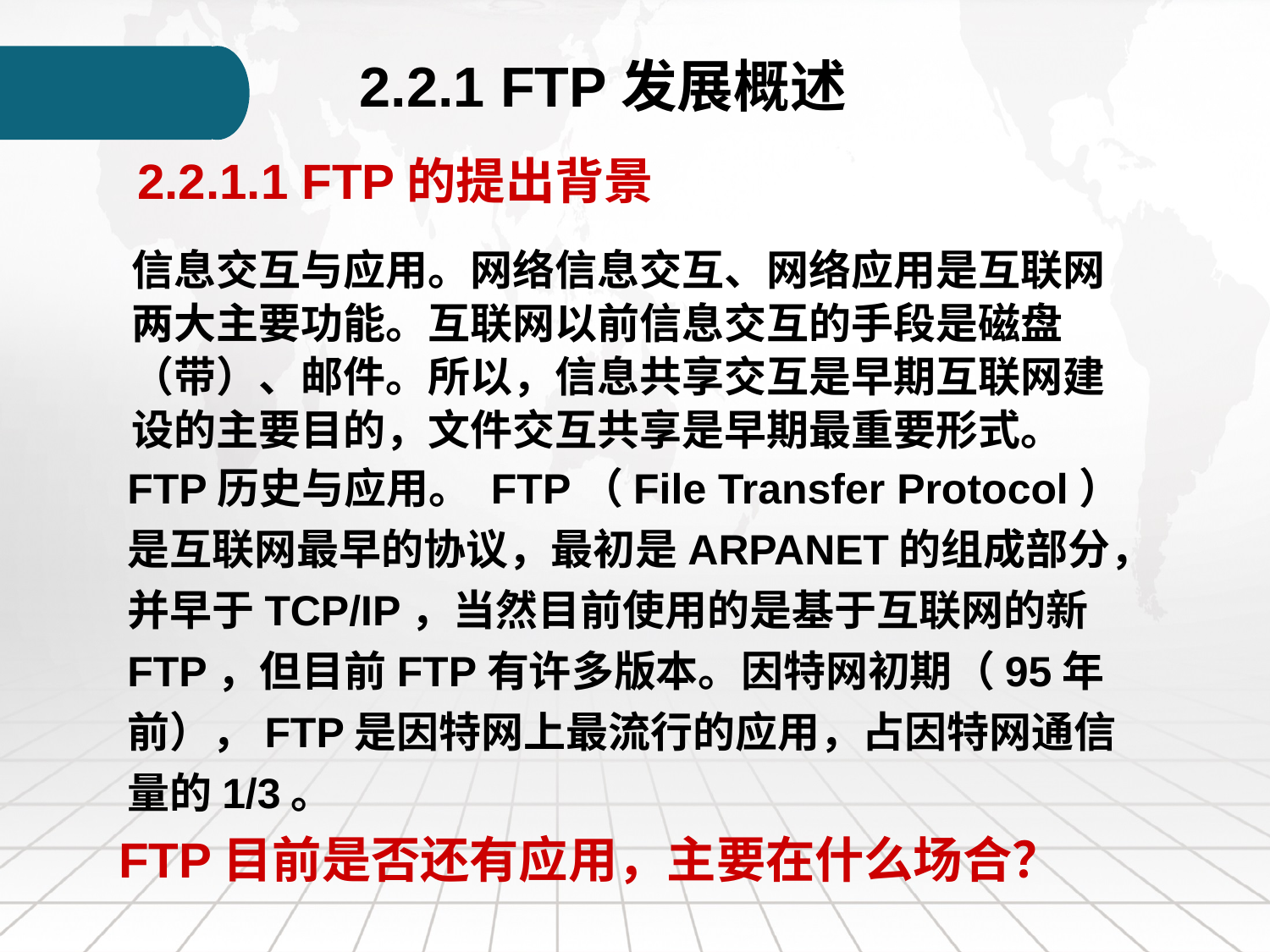

2.2.1 FTP发展概述
2.2.1.1 FTP的提出背景
信息交互与应用。网络信息交互、网络应用是互联网两大主要功能。互联网以前信息交互的手段是磁盘（带）、邮件。所以，信息共享交互是早期互联网建设的主要目的，文件交互共享是早期最重要形式。

FTP历史与应用。 FTP（File Transfer Protocol）是互联网最早的协议，最初是ARPANET的组成部分，并早于TCP/IP，当然目前使用的是基于互联网的新FTP，但目前FTP有许多版本。因特网初期（95年前），FTP是因特网上最流行的应用，占因特网通信量的1/3。
FTP目前是否还有应用，主要在什么场合？